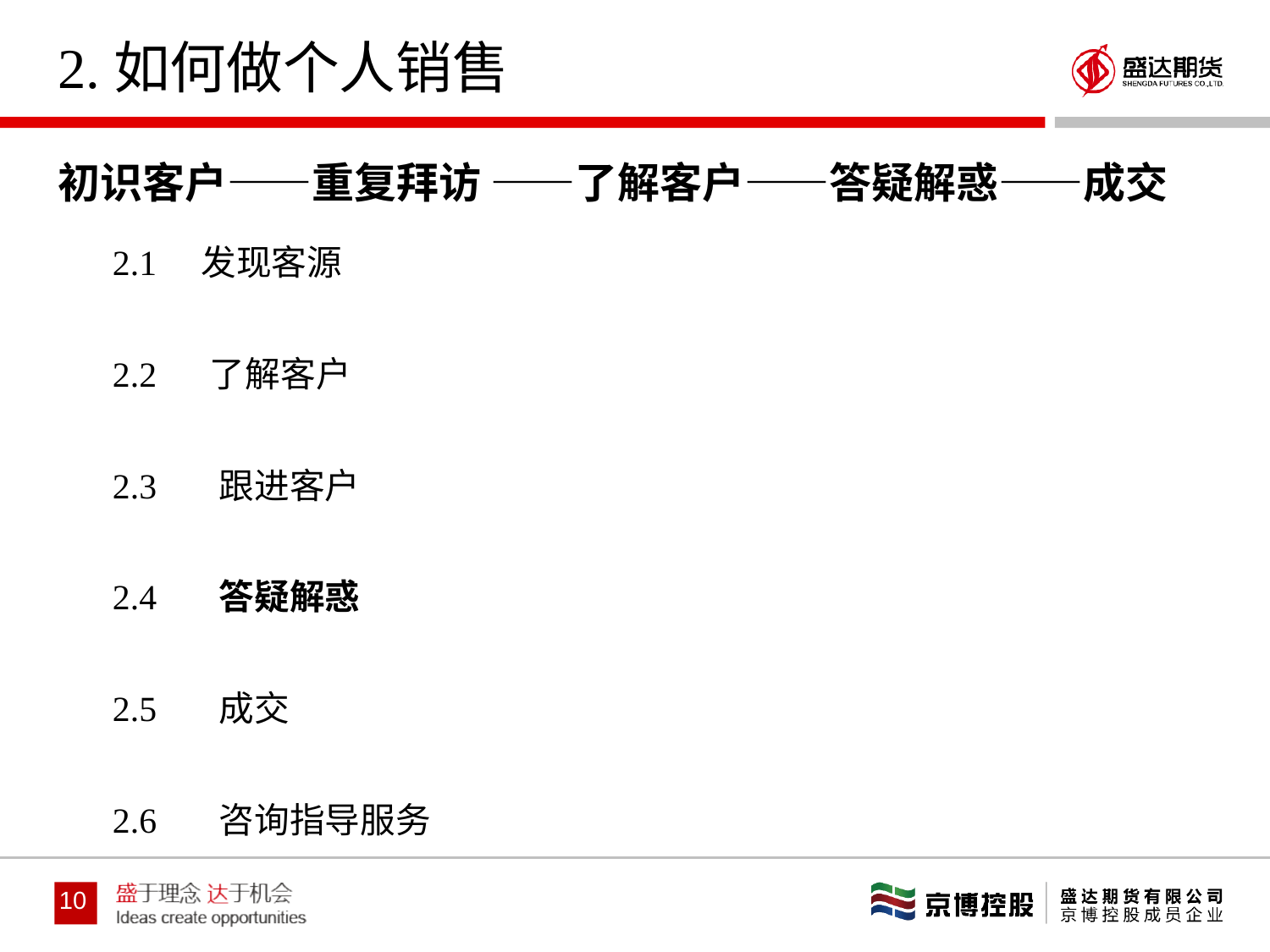

# 2.如何做个人销售
初识客户——重复拜访 ——了解客户——答疑解惑——成交
2.1    发现客源

2.2     了解客户

2.3      跟进客户

2.4      答疑解惑

2.5      成交

2.6      咨询指导服务